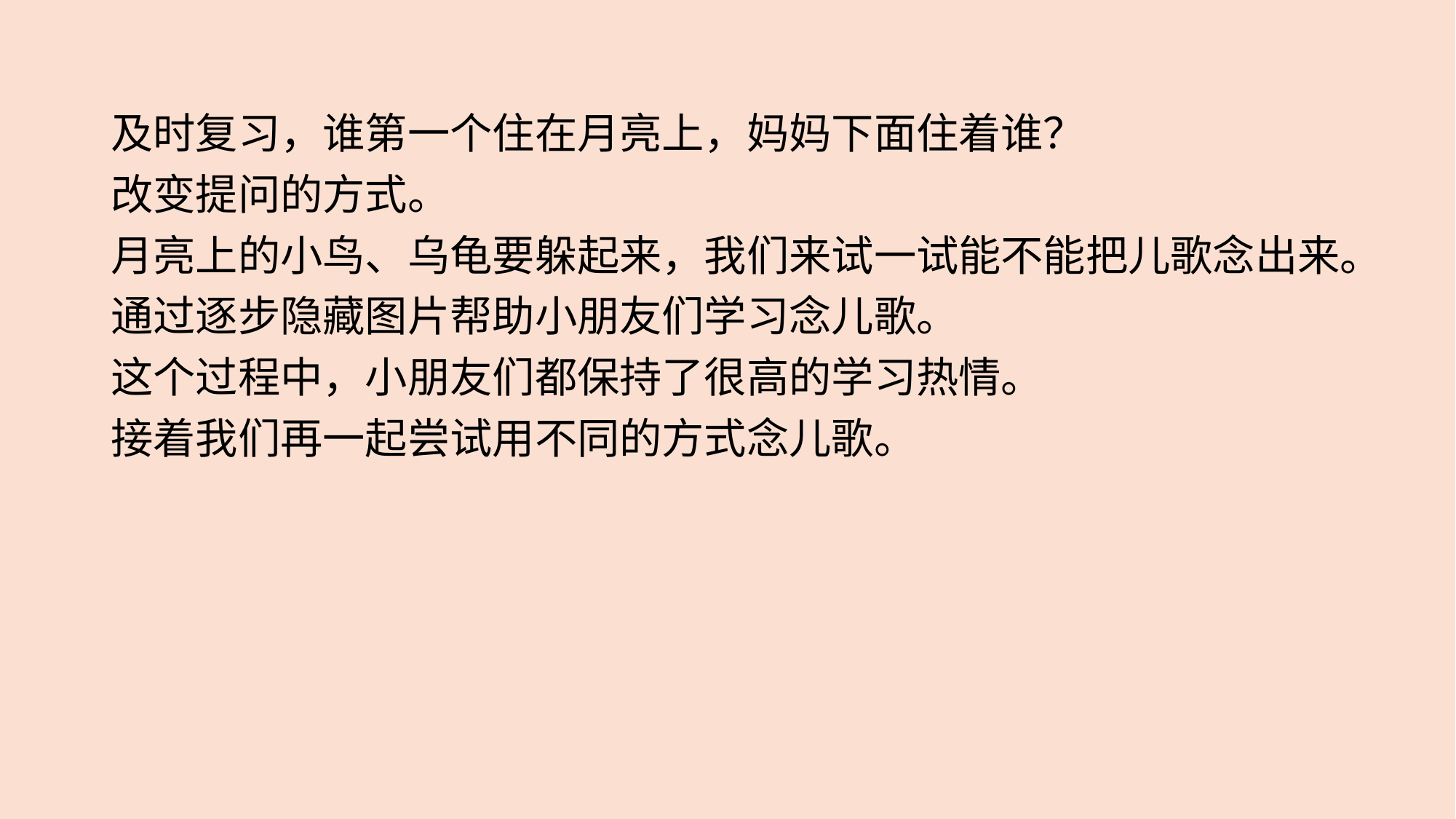

及时复习，谁第一个住在月亮上，妈妈下面住着谁？
改变提问的方式。
月亮上的小鸟、乌龟要躲起来，我们来试一试能不能把儿歌念出来。
通过逐步隐藏图片帮助小朋友们学习念儿歌。
这个过程中，小朋友们都保持了很高的学习热情。
接着我们再一起尝试用不同的方式念儿歌。